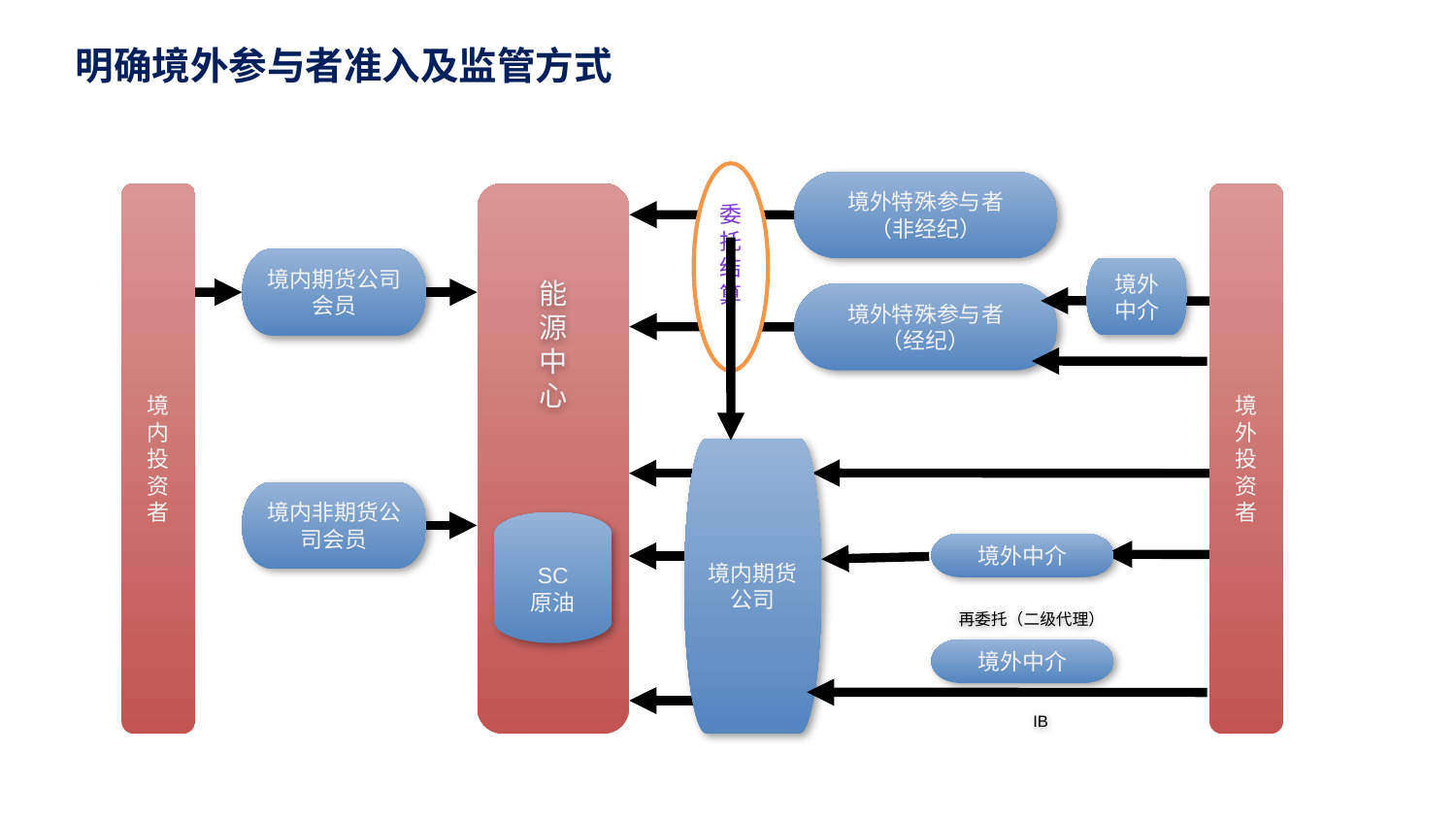

明确境外参与者准入及监管方式
委托结算
境外特殊参与者
（非经纪）
境内投资者

能
源
中
心
SC
原油
境外投资者
境内期货公司会员
境外中介
境外特殊参与者
（经纪）
境内期货
公司
境内非期货公司会员
境外中介
再委托（二级代理）
境外中介
ib